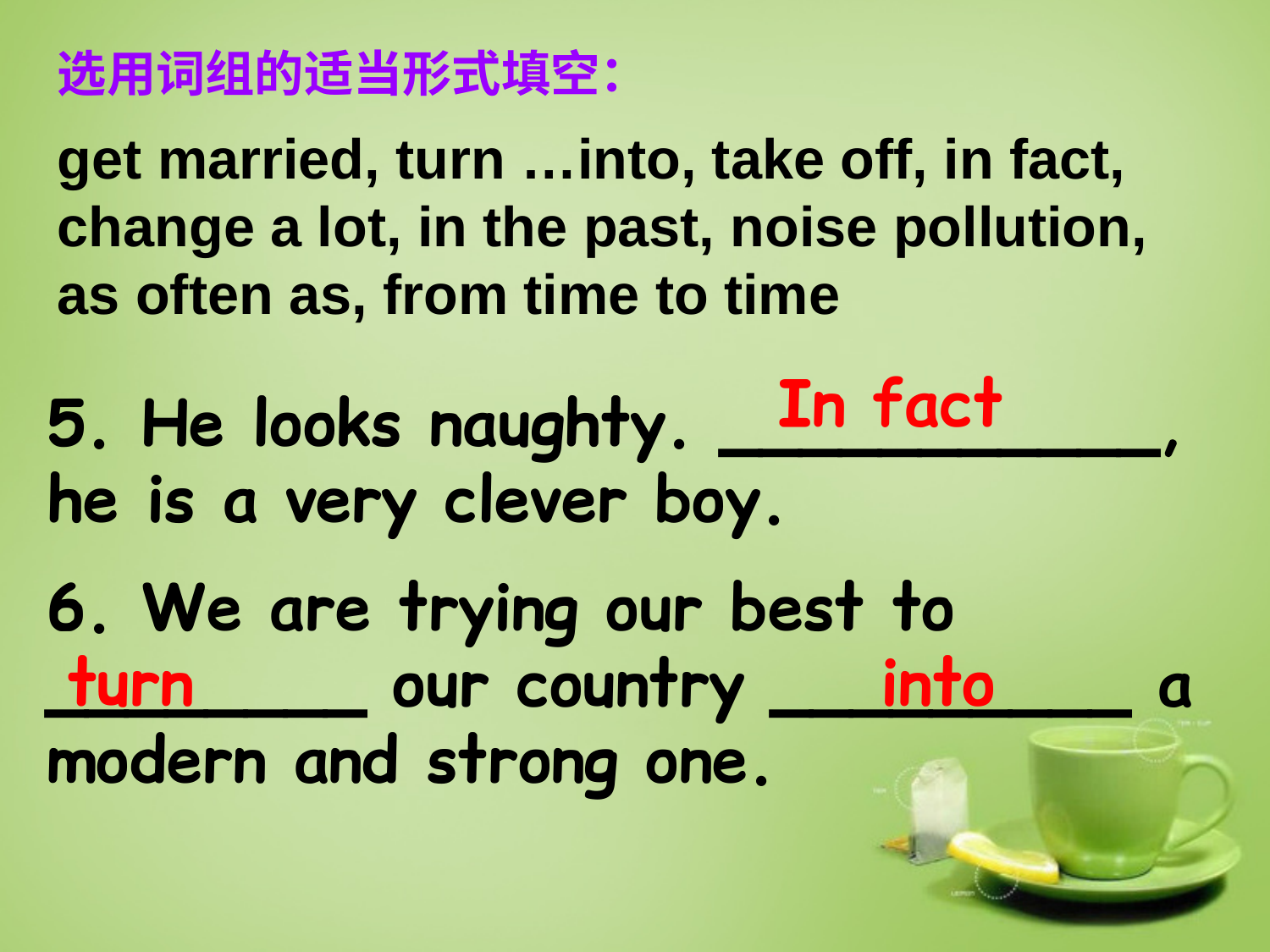

选用词组的适当形式填空：
get married, turn …into, take off, in fact, change a lot, in the past, noise pollution, as often as, from time to time
In fact
5. He looks naughty. ___________, he is a very clever boy.
6. We are trying our best to ________ our country _________ a modern and strong one.
turn                         into